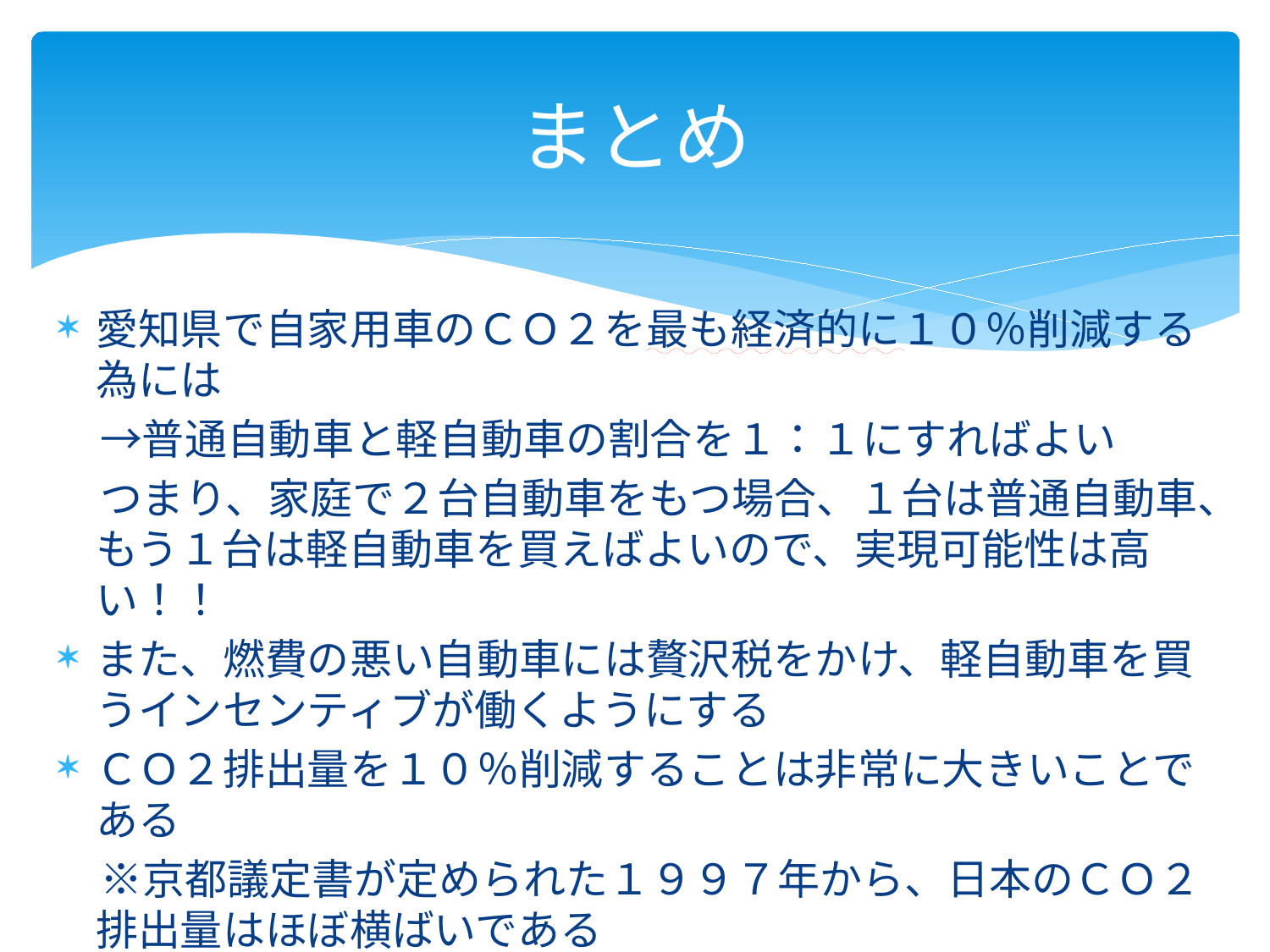

# まとめ
愛知県で自家用車のＣＯ２を最も経済的に１０％削減する為には
　→普通自動車と軽自動車の割合を１：１にすればよい
　つまり、家庭で２台自動車をもつ場合、１台は普通自動車、もう１台は軽自動車を買えばよいので、実現可能性は高い！！
また、燃費の悪い自動車には贅沢税をかけ、軽自動車を買うインセンティブが働くようにする
ＣＯ２排出量を１０％削減することは非常に大きいことである
　※京都議定書が定められた１９９７年から、日本のＣＯ２排出量はほぼ横ばいである